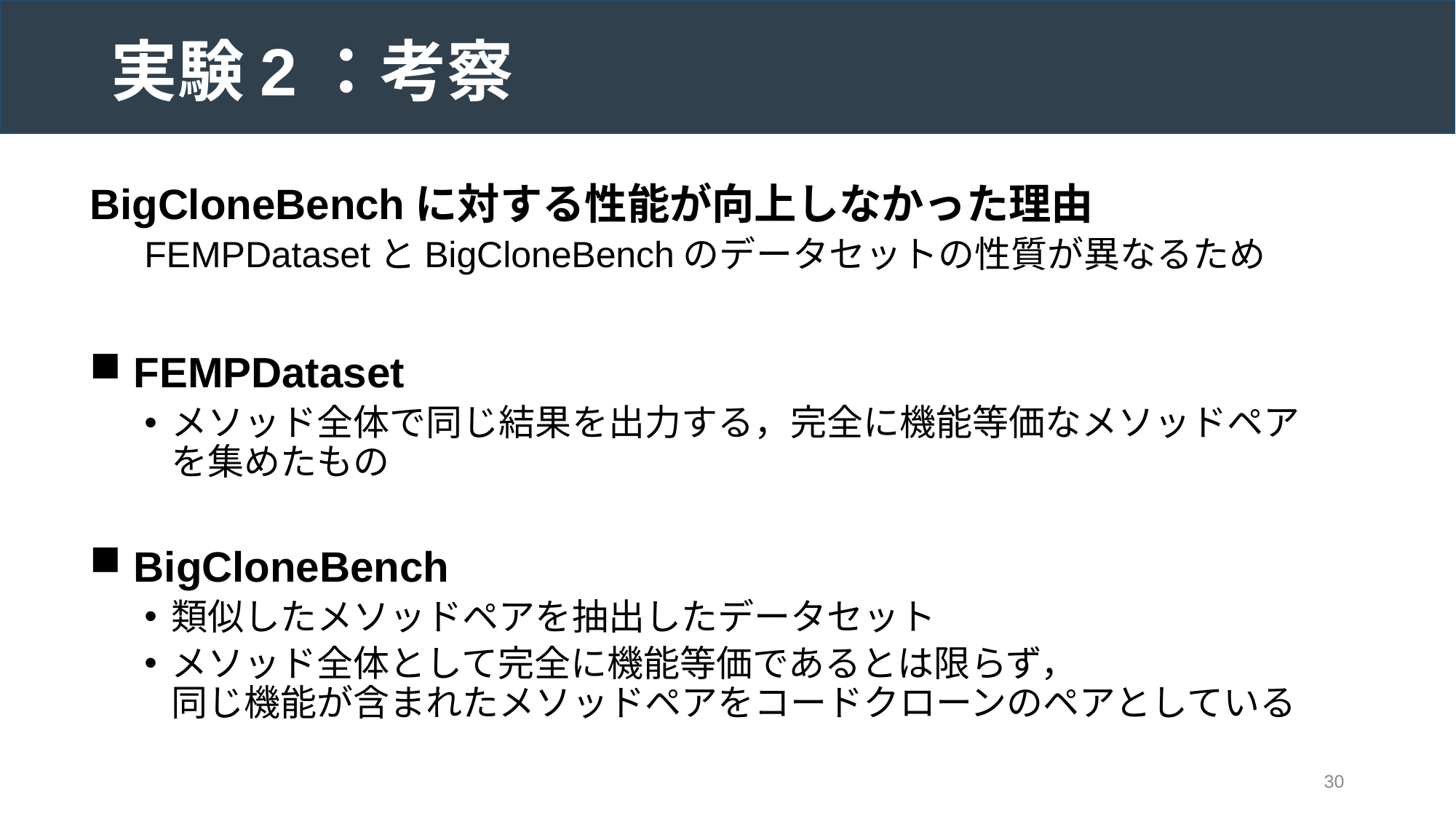

# 実験2：考察
BigCloneBenchに対する性能が向上しなかった理由
FEMPDatasetとBigCloneBenchのデータセットの性質が異なるため

 FEMPDataset
メソッド全体で同じ結果を出力する，完全に機能等価なメソッドペア
を集めたもの

 BigCloneBench
類似したメソッドペアを抽出したデータセット
メソッド全体として完全に機能等価であるとは限らず，
同じ機能が含まれたメソッドペアをコードクローンのペアとしている
30